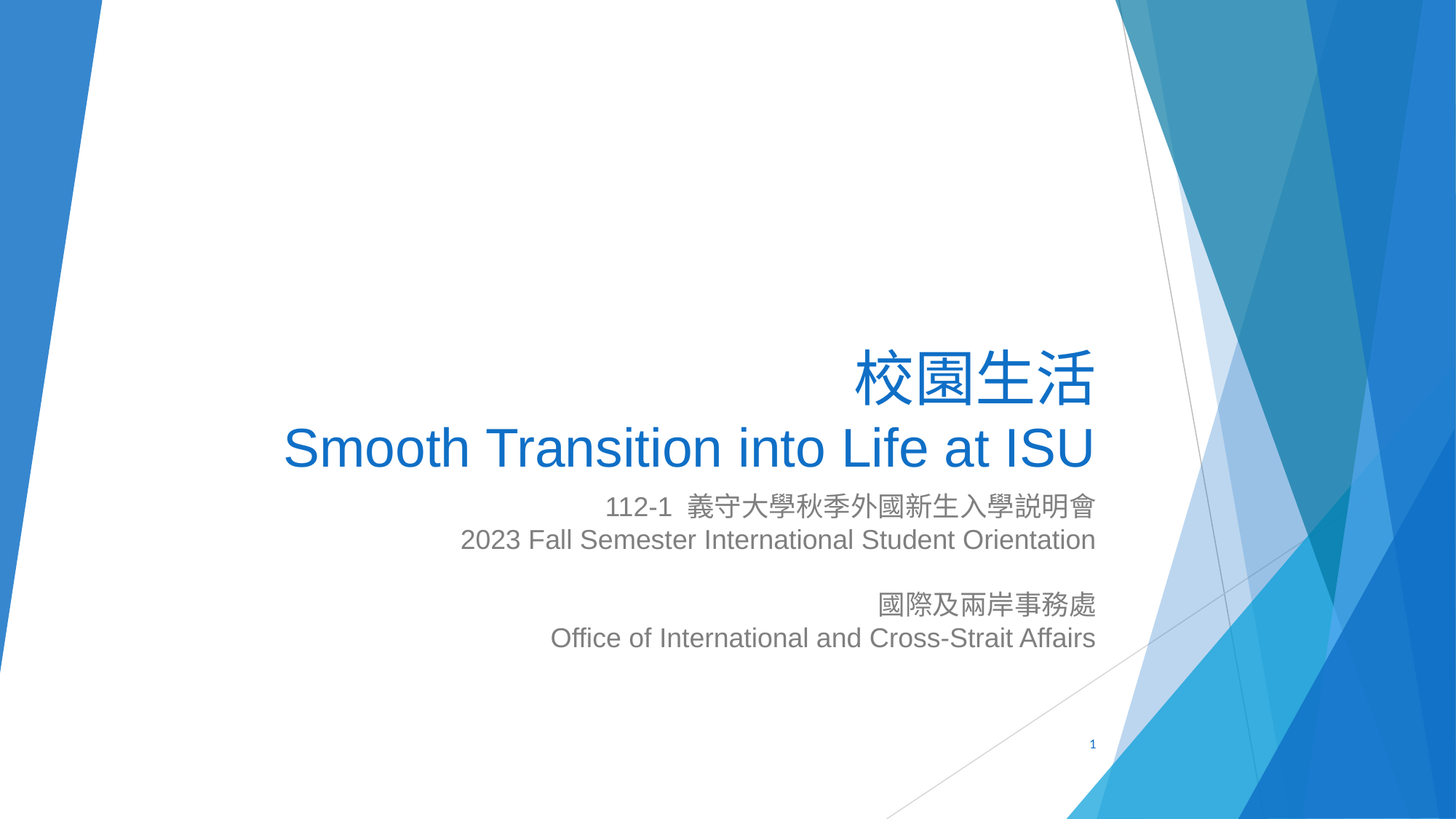

# 校園生活 Smooth Transition into Life at ISU
112-1 義守大學秋季外國新生入學説明會
2023 Fall Semester International Student Orientation

國際及兩岸事務處
Office of International and Cross-Strait Affairs

1